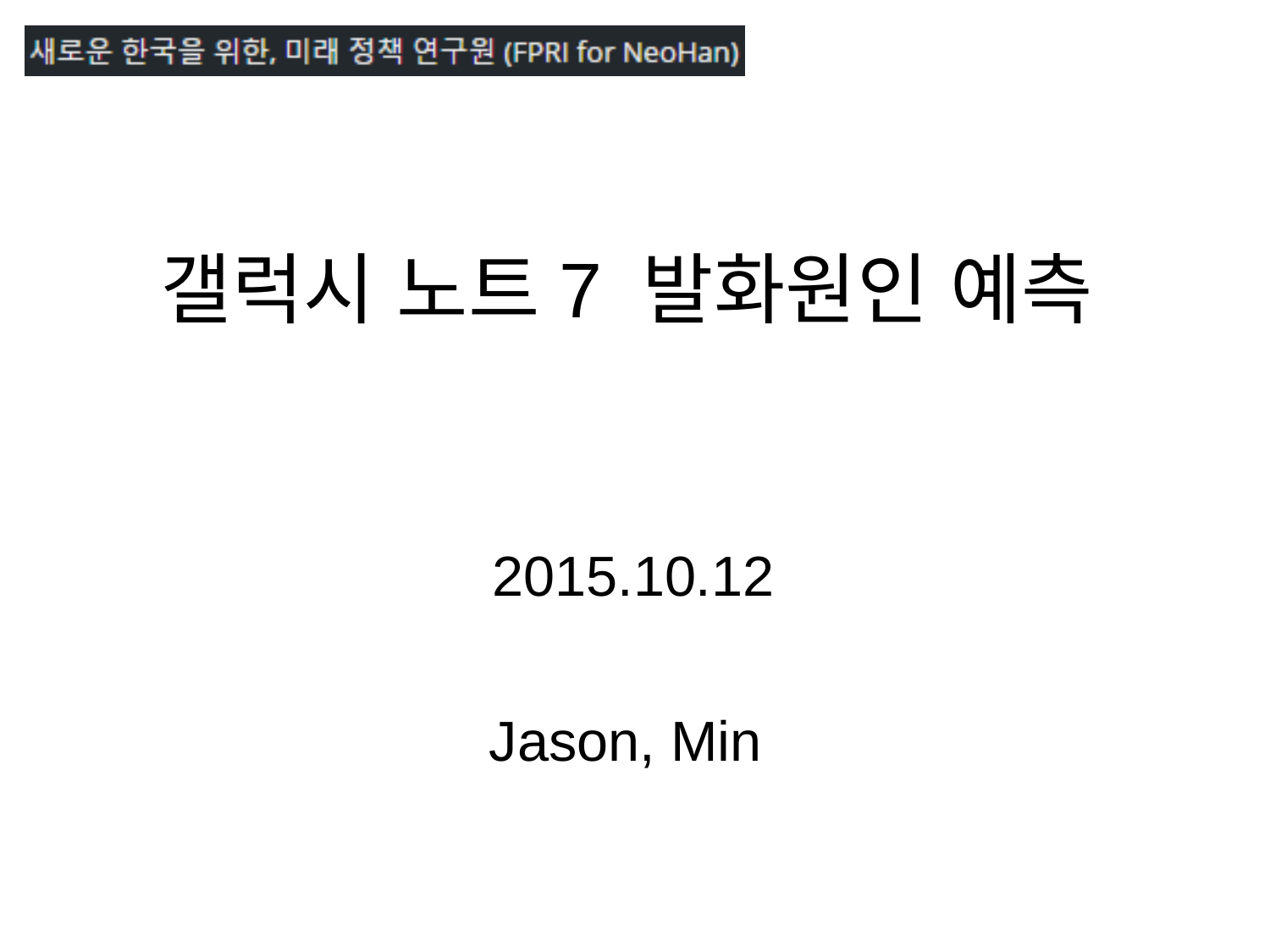

갤럭시 노트7 발화원인 예측
2015.10.12

Jason, Min